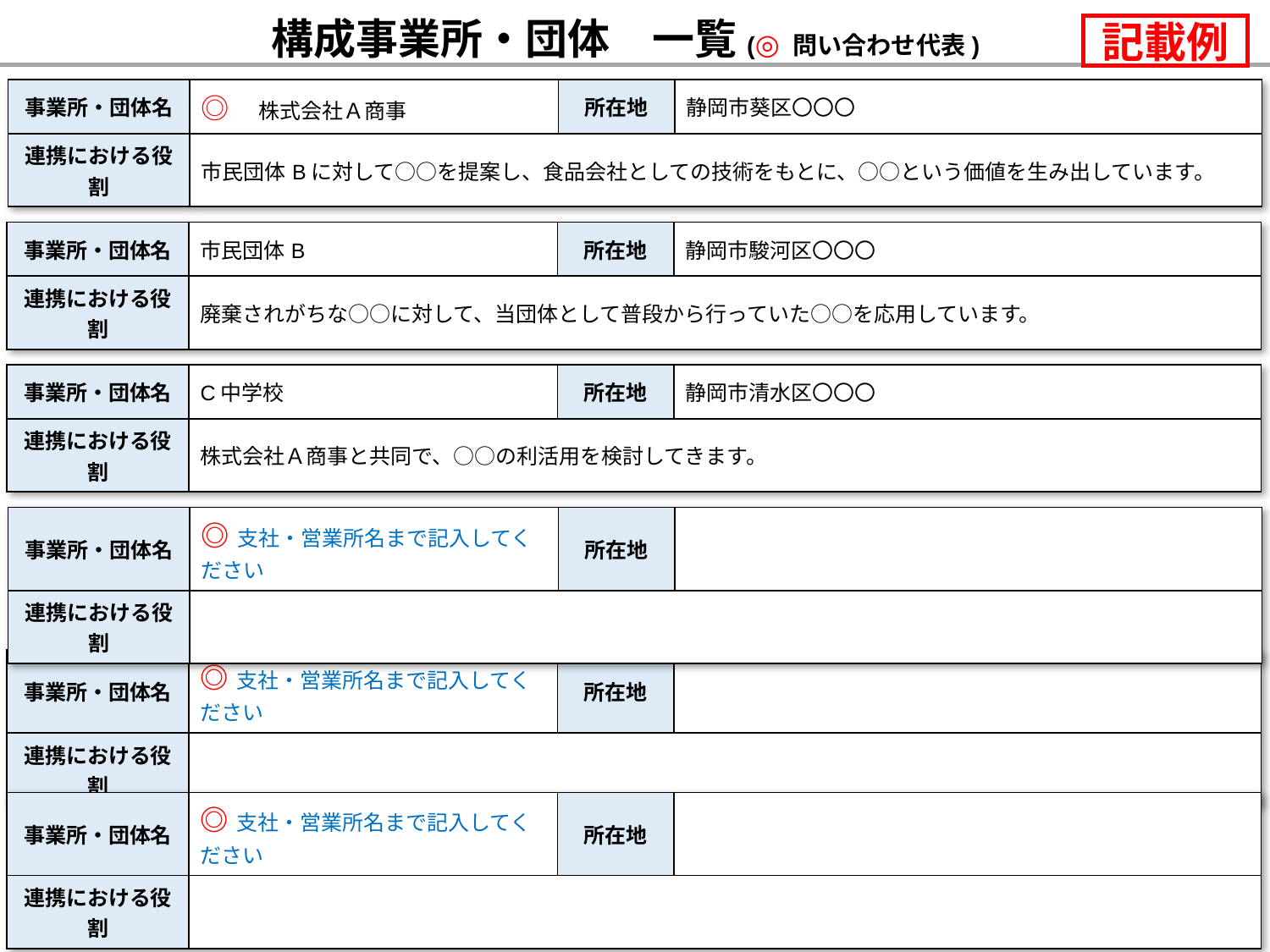

構成事業所・団体　一覧(◎ 問い合わせ代表)
記載例
| 事業所・団体名 | ◎　株式会社Ａ商事 | 所在地 | 静岡市葵区〇〇〇 |
| --- | --- | --- | --- |
| 連携における役割 | 市民団体Bに対して○○を提案し、食品会社としての技術をもとに、○○という価値を生み出しています。 |  |  |
| 事業所・団体名 | 市民団体B | 所在地 | 静岡市駿河区〇〇〇 |
| --- | --- | --- | --- |
| 連携における役割 | 廃棄されがちな○○に対して、当団体として普段から行っていた○○を応用しています。 |  |  |
| 事業所・団体名 | C中学校 | 所在地 | 静岡市清水区〇〇〇 |
| --- | --- | --- | --- |
| 連携における役割 | 株式会社Ａ商事と共同で、○○の利活用を検討してきます。 |  |  |
| 事業所・団体名 | ◎支社・営業所名まで記入してください | 所在地 |  |
| --- | --- | --- | --- |
| 連携における役割 |  |  |  |
| 事業所・団体名 | ◎支社・営業所名まで記入してください | 所在地 |  |
| --- | --- | --- | --- |
| 連携における役割 |  |  |  |
| 事業所・団体名 | ◎支社・営業所名まで記入してください | 所在地 |  |
| --- | --- | --- | --- |
| 連携における役割 |  |  |  |